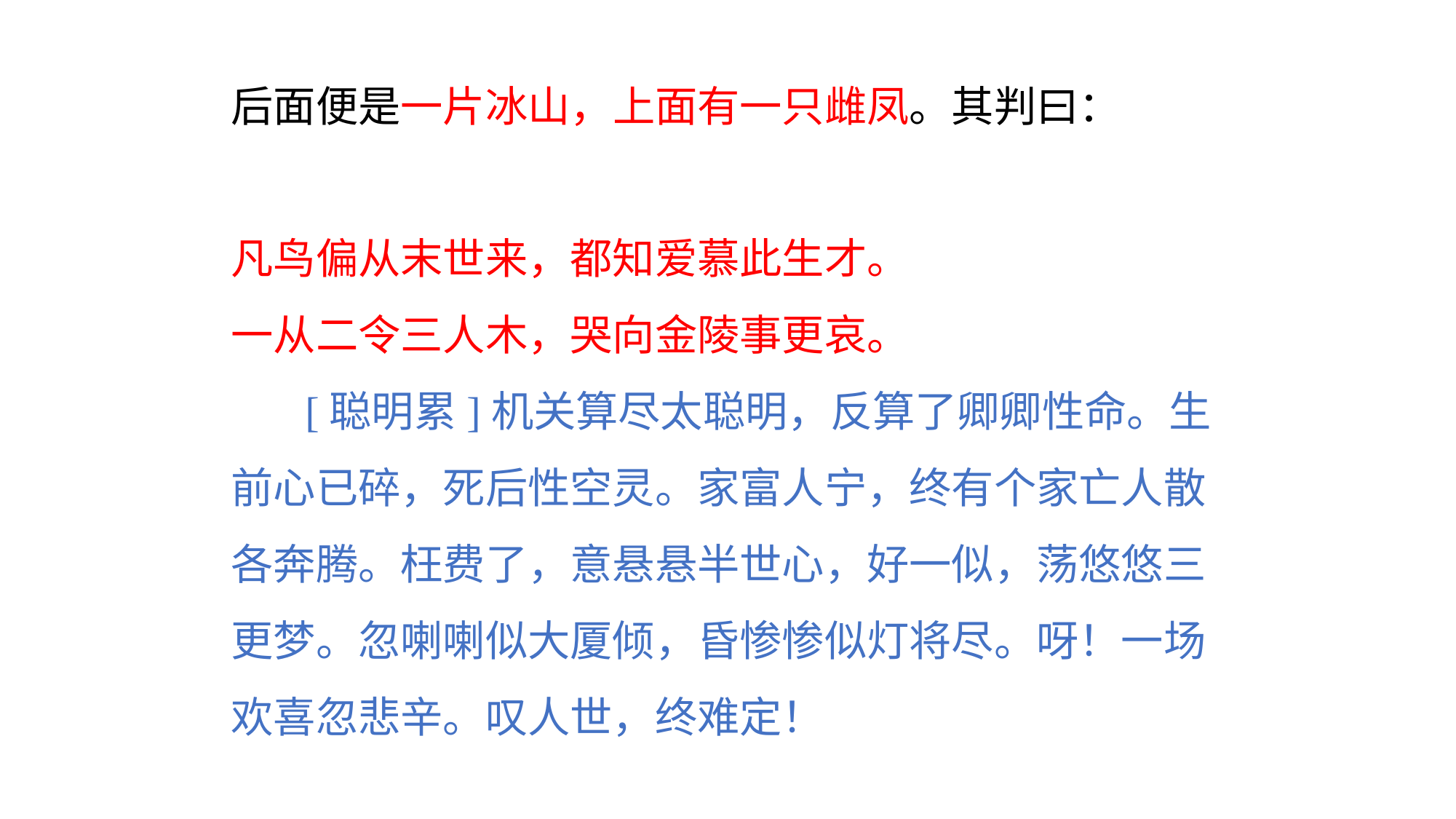

后面便是一片冰山，上面有一只雌凤。其判曰：
凡鸟偏从末世来，都知爱慕此生才。
一从二令三人木，哭向金陵事更哀。
       [聪明累]机关算尽太聪明，反算了卿卿性命。生前心已碎，死后性空灵。家富人宁，终有个家亡人散各奔腾。枉费了，意悬悬半世心，好一似，荡悠悠三更梦。忽喇喇似大厦倾，昏惨惨似灯将尽。呀！一场欢喜忽悲辛。叹人世，终难定！